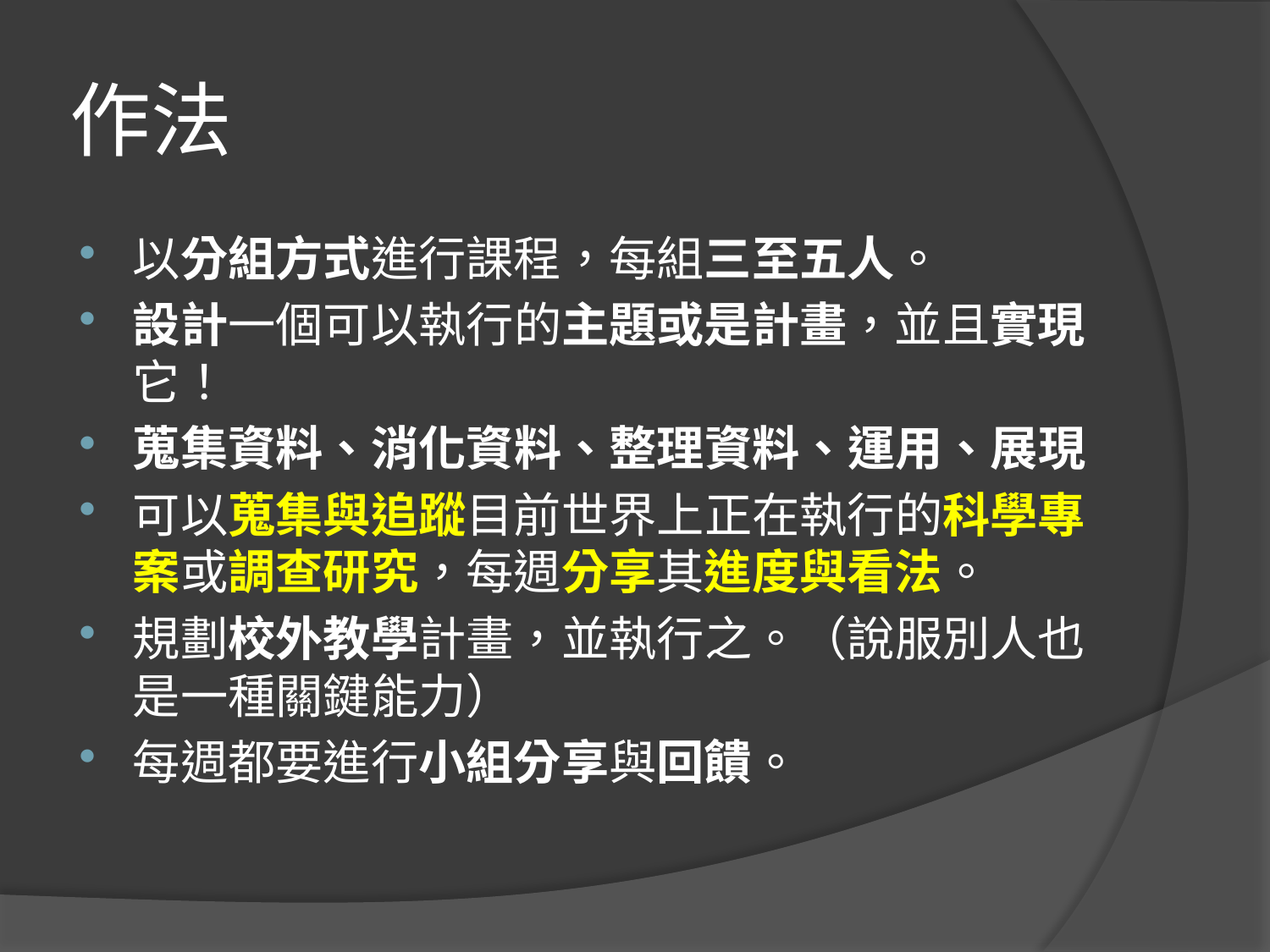

# 作法
以分組方式進行課程，每組三至五人。
設計一個可以執行的主題或是計畫，並且實現它！
蒐集資料、消化資料、整理資料、運用、展現
可以蒐集與追蹤目前世界上正在執行的科學專案或調查研究，每週分享其進度與看法。
規劃校外教學計畫，並執行之。（說服別人也是一種關鍵能力）
每週都要進行小組分享與回饋。